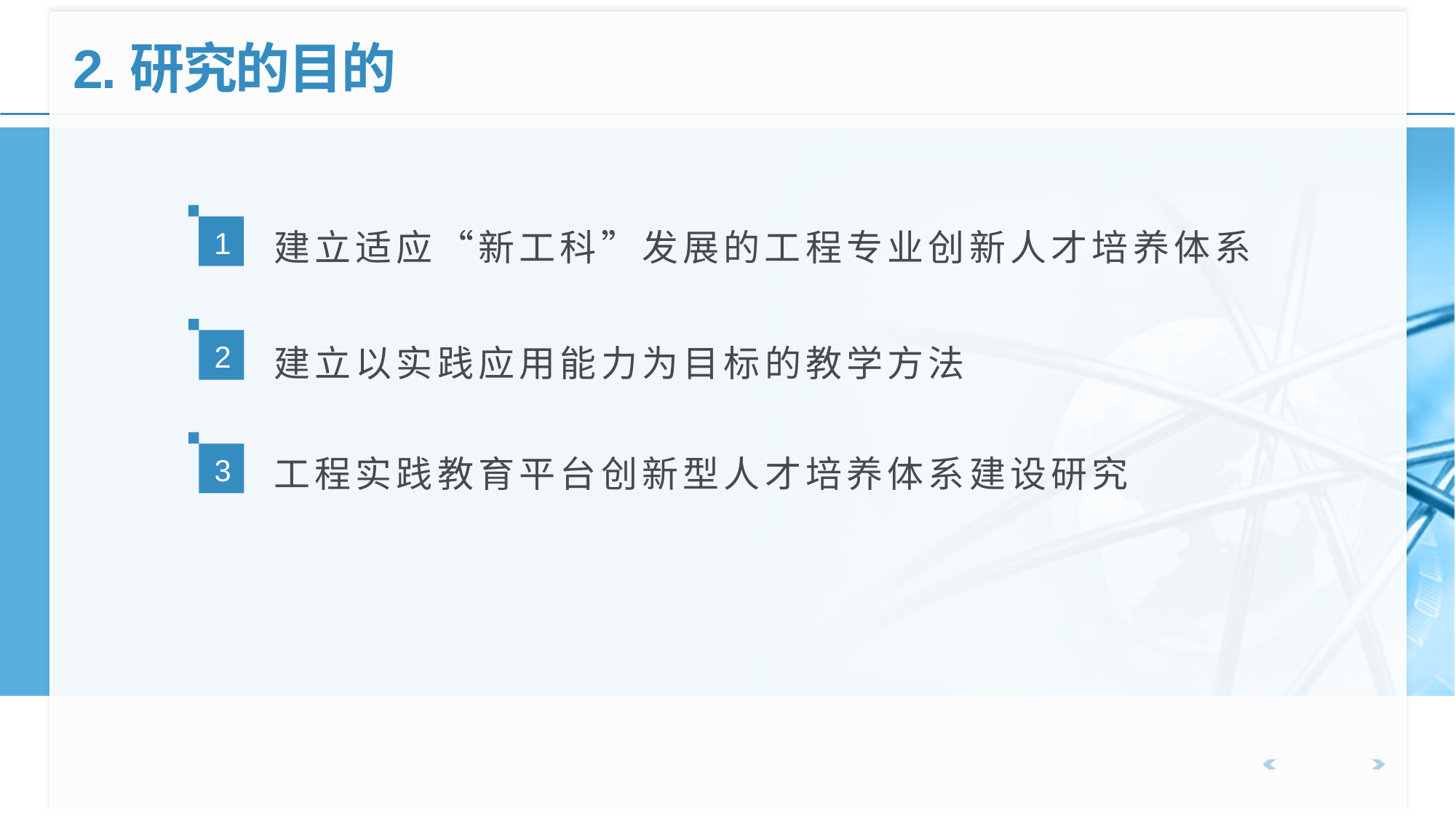

2.研究的目的
1
建立适应“新工科”发展的工程专业创新人才培养体系
建立以实践应用能力为目标的教学方法
2
3
工程实践教育平台创新型人才培养体系建设研究